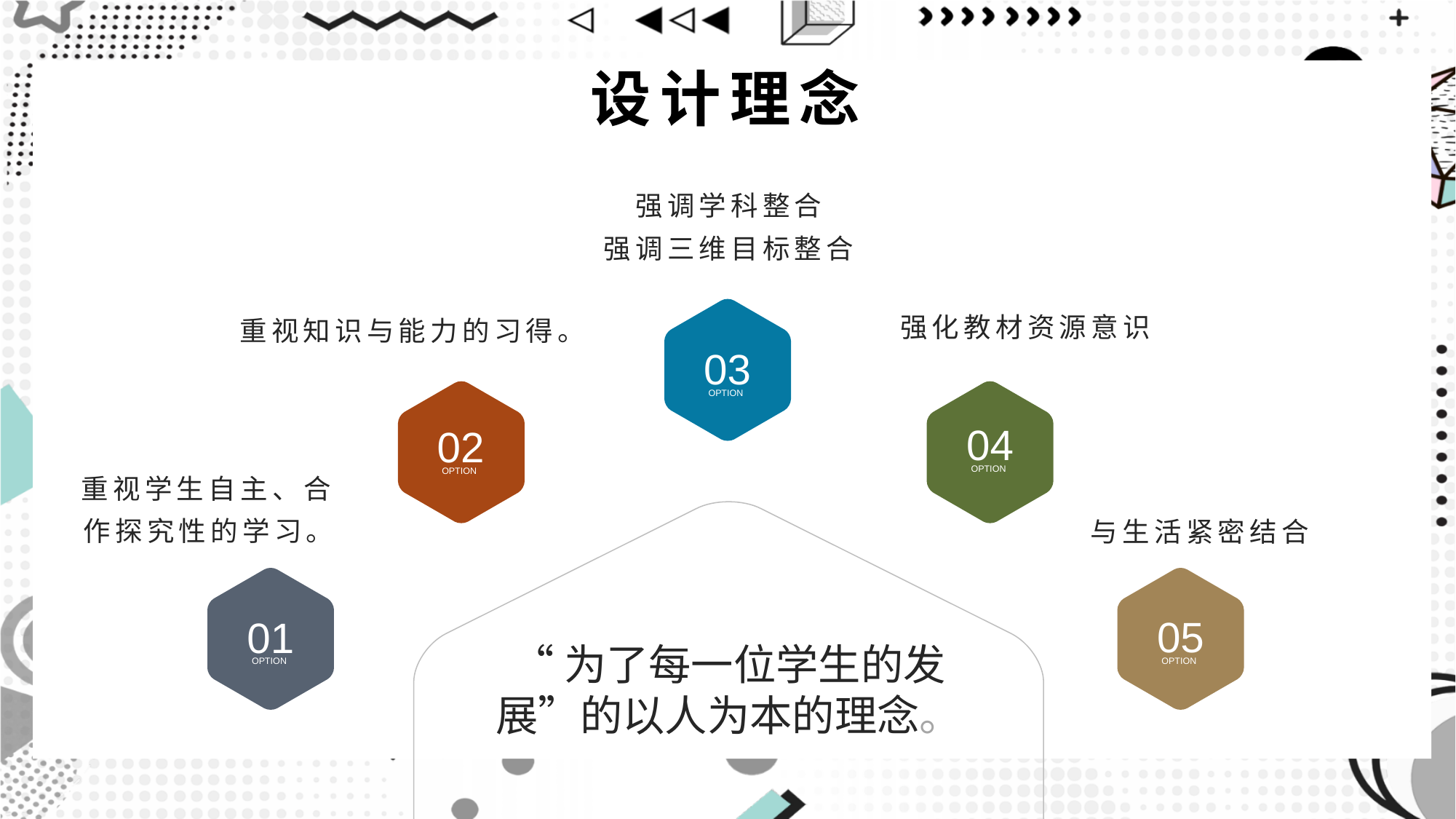

设计理念
强调学科整合
强调三维目标整合
强化教材资源意识
重视知识与能力的习得。

03
OPTION

04
OPTION
02
OPTION
重视学生自主、合作探究性的学习。

与生活紧密结合

05
OPTION
01
OPTION
“为了每一位学生的发展”的以人为本的理念。